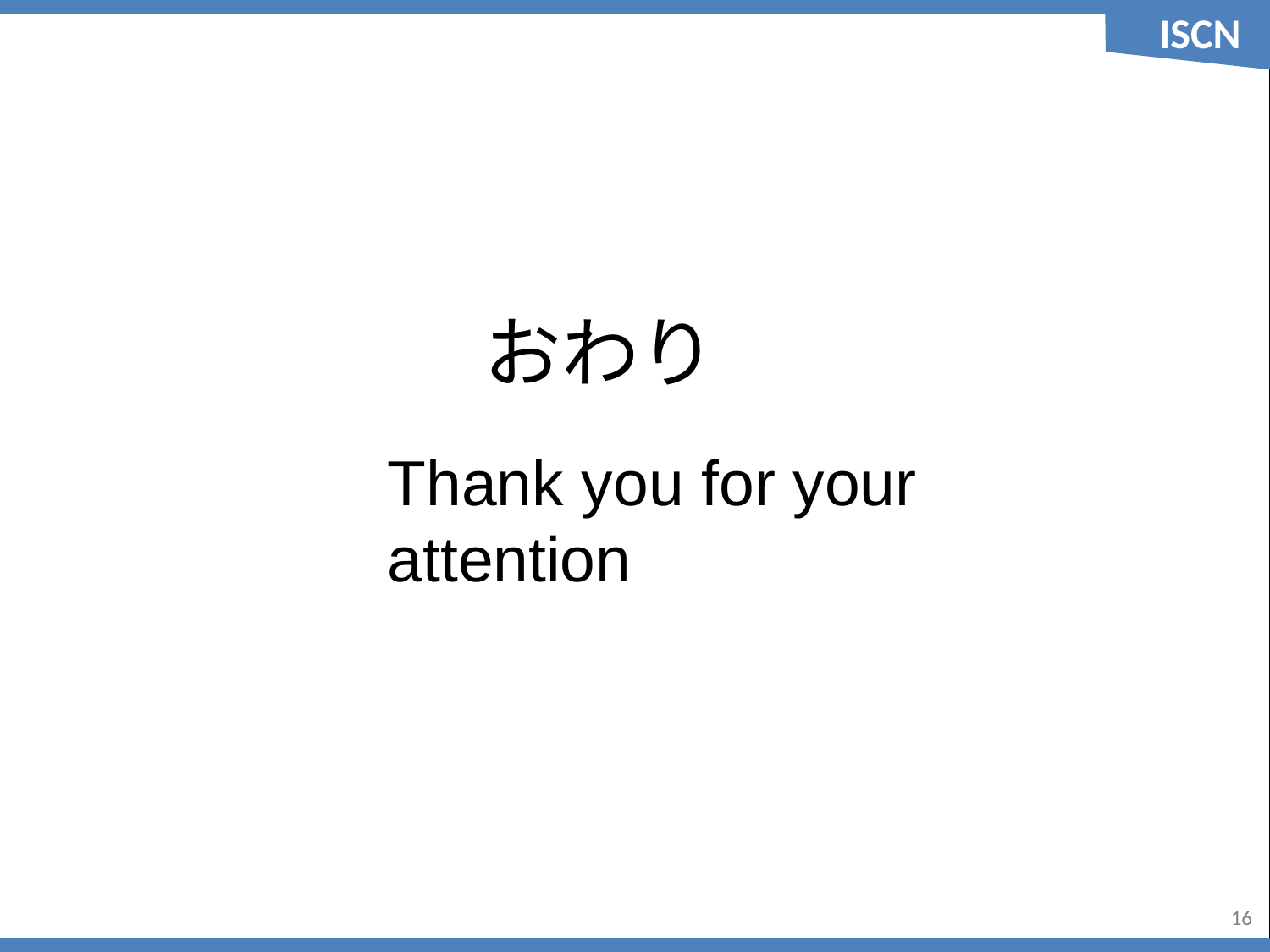

おわり
Thank you for your attention
16